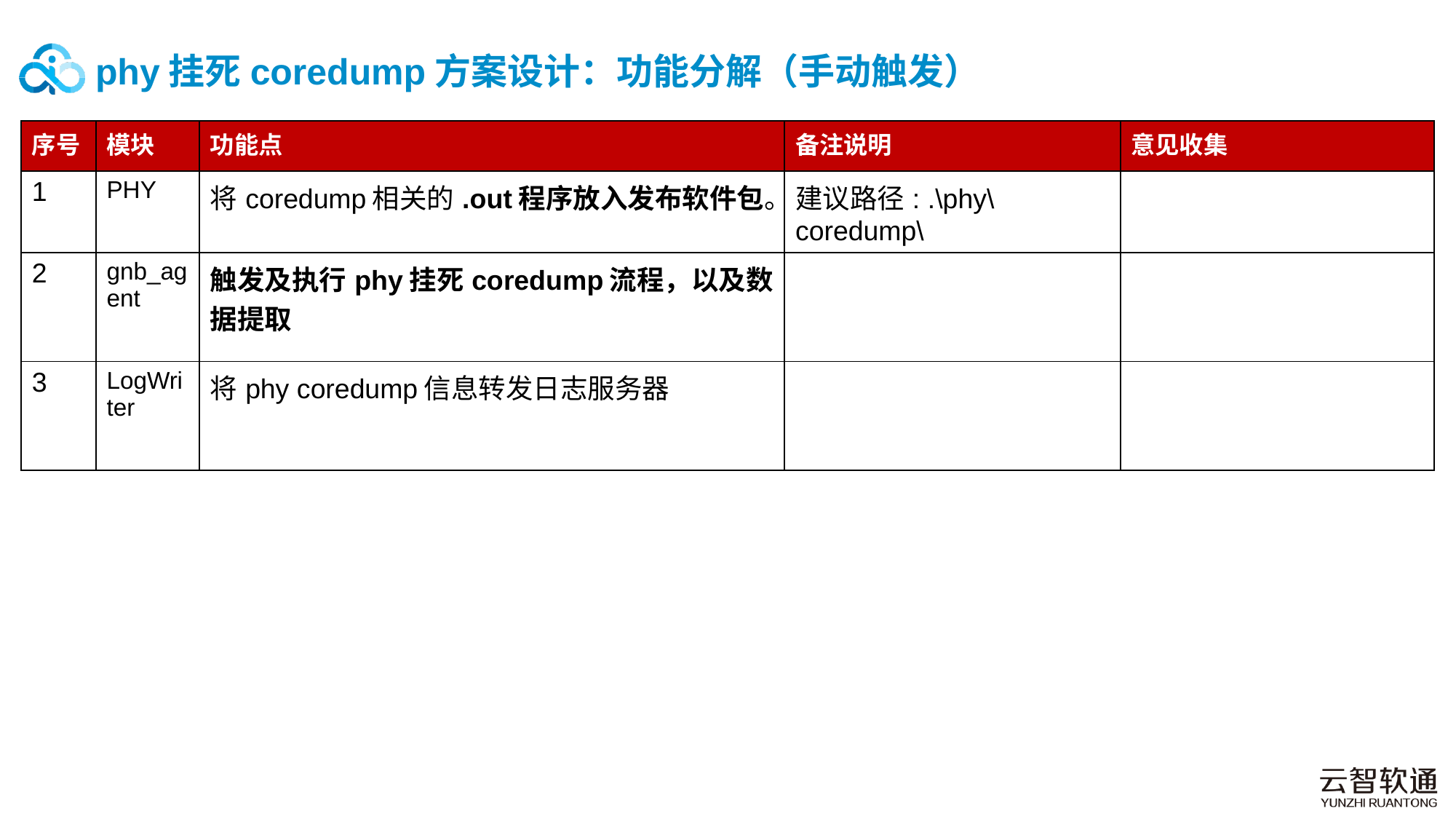

# phy挂死coredump方案设计：功能分解（手动触发）
| 序号 | 模块 | 功能点 | 备注说明 | 意见收集 |
| --- | --- | --- | --- | --- |
| 1 | PHY | 将coredump相关的.out程序放入发布软件包。 | 建议路径: .\phy\coredump\ |  |
| 2 | gnb\_agent | 触发及执行phy挂死coredump流程，以及数据提取 |  |  |
| 3 | LogWriter | 将phy coredump信息转发日志服务器 |  |  |